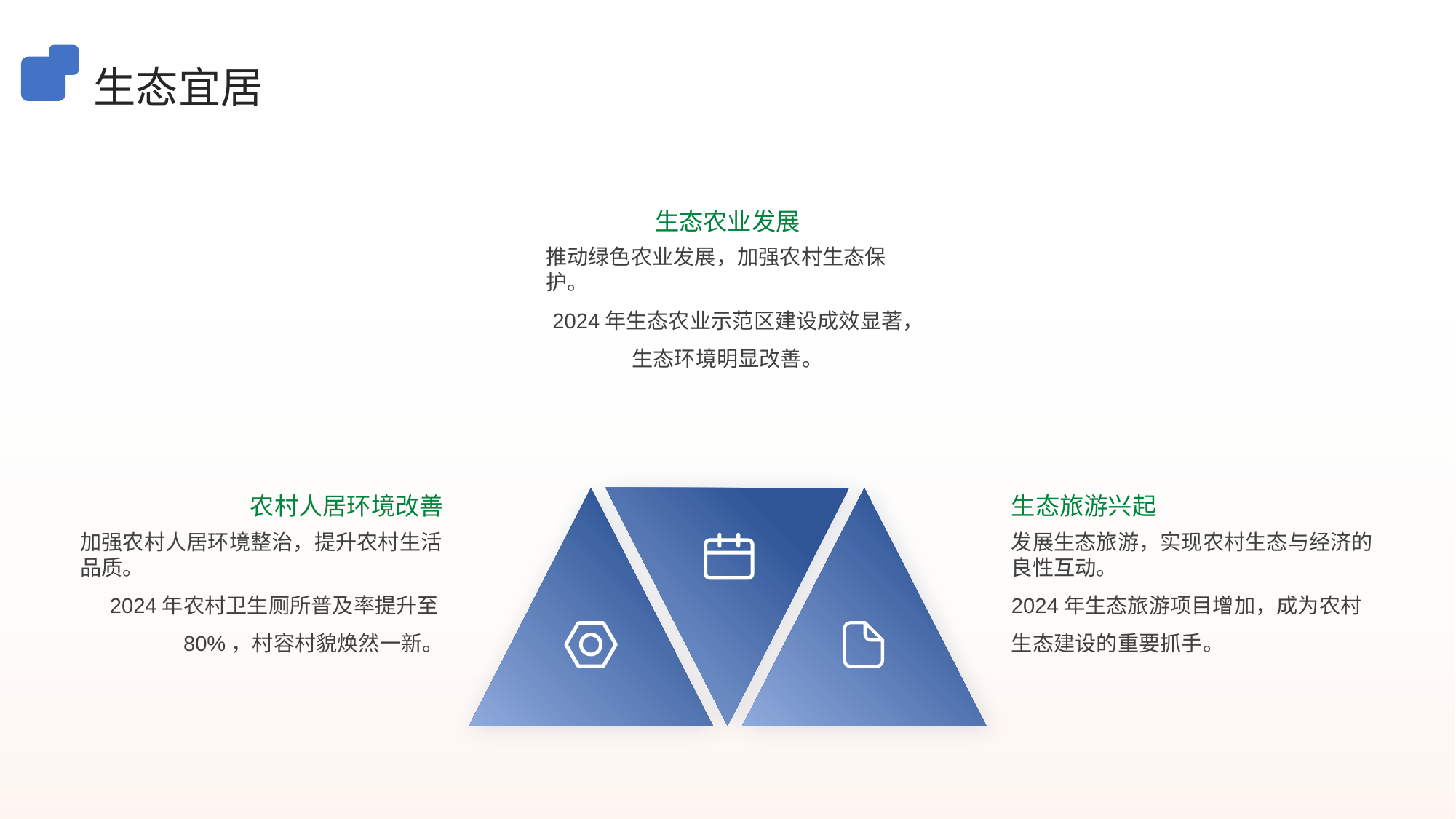

生态宜居
生态农业发展
推动绿色农业发展，加强农村生态保护。
2024年生态农业示范区建设成效显著，生态环境明显改善。

农村人居环境改善
生态旅游兴起
加强农村人居环境整治，提升农村生活品质。
2024年农村卫生厕所普及率提升至80%，村容村貌焕然一新。
发展生态旅游，实现农村生态与经济的良性互动。
2024年生态旅游项目增加，成为农村生态建设的重要抓手。